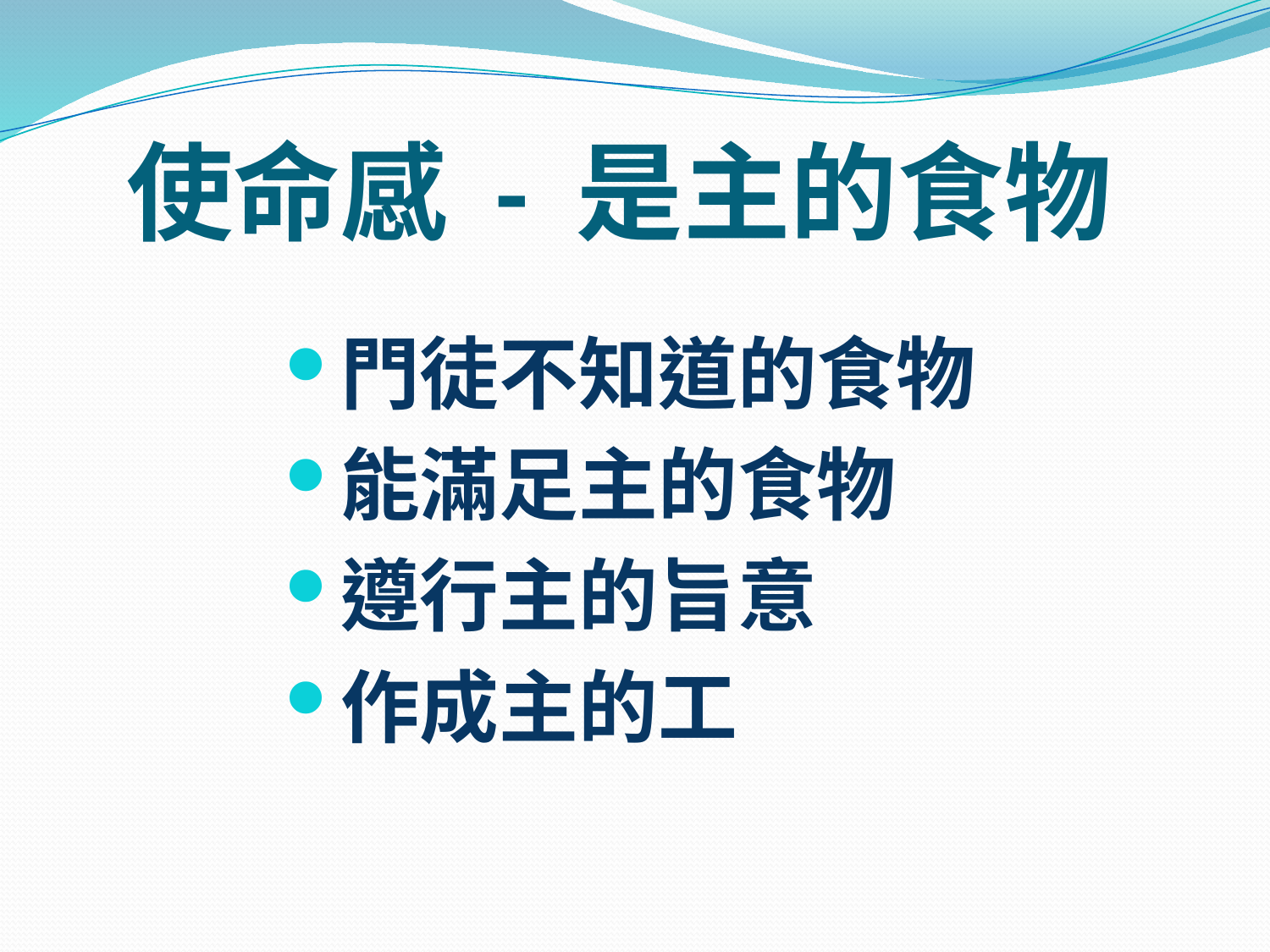

# 使命感 - 是主的食物
門徒不知道的食物
能滿足主的食物
遵行主的旨意
作成主的工